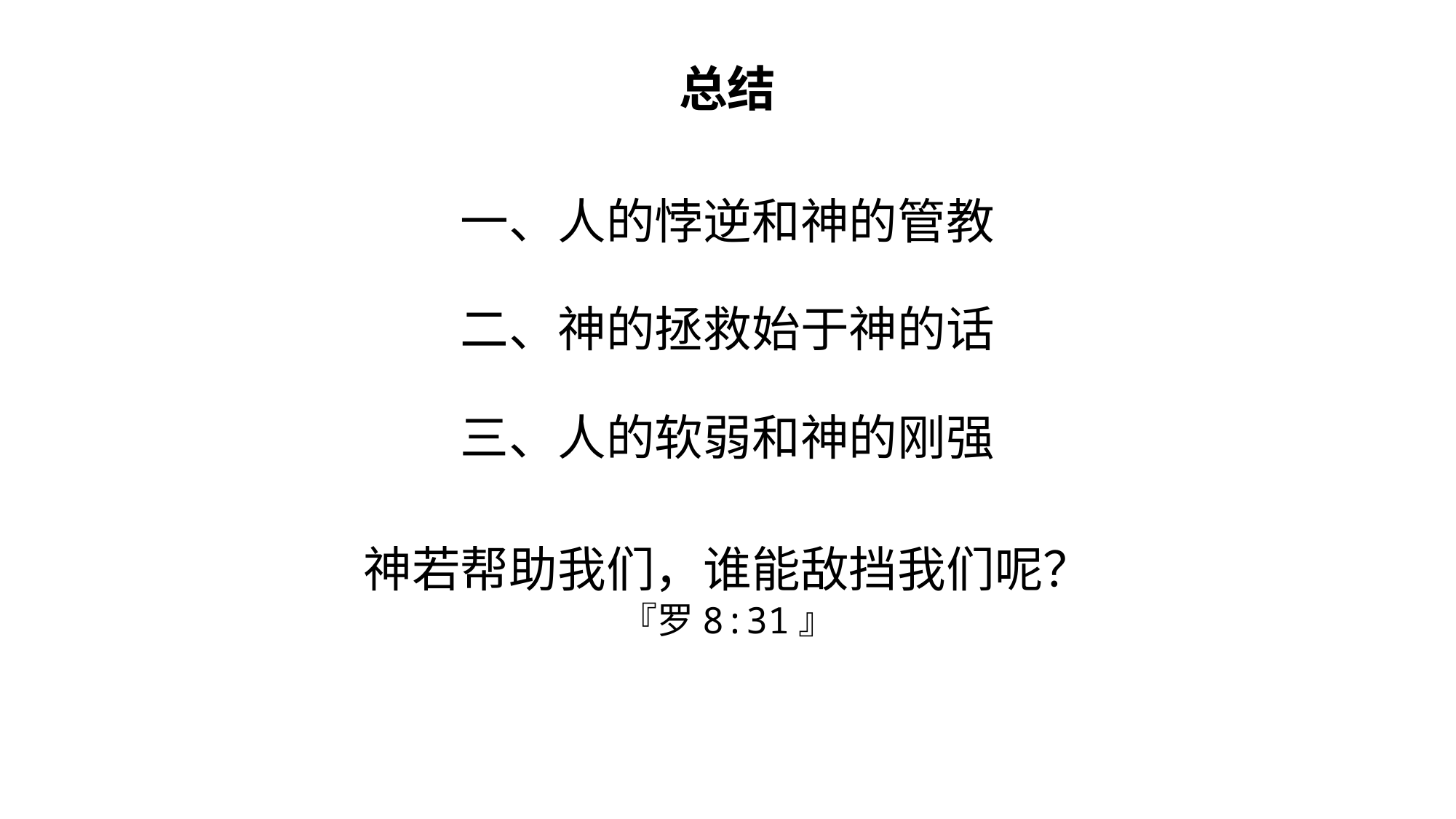

总结
一、人的悖逆和神的管教
二、神的拯救始于神的话
三、人的软弱和神的刚强
神若帮助我们，谁能敌挡我们呢？
『罗8:31』